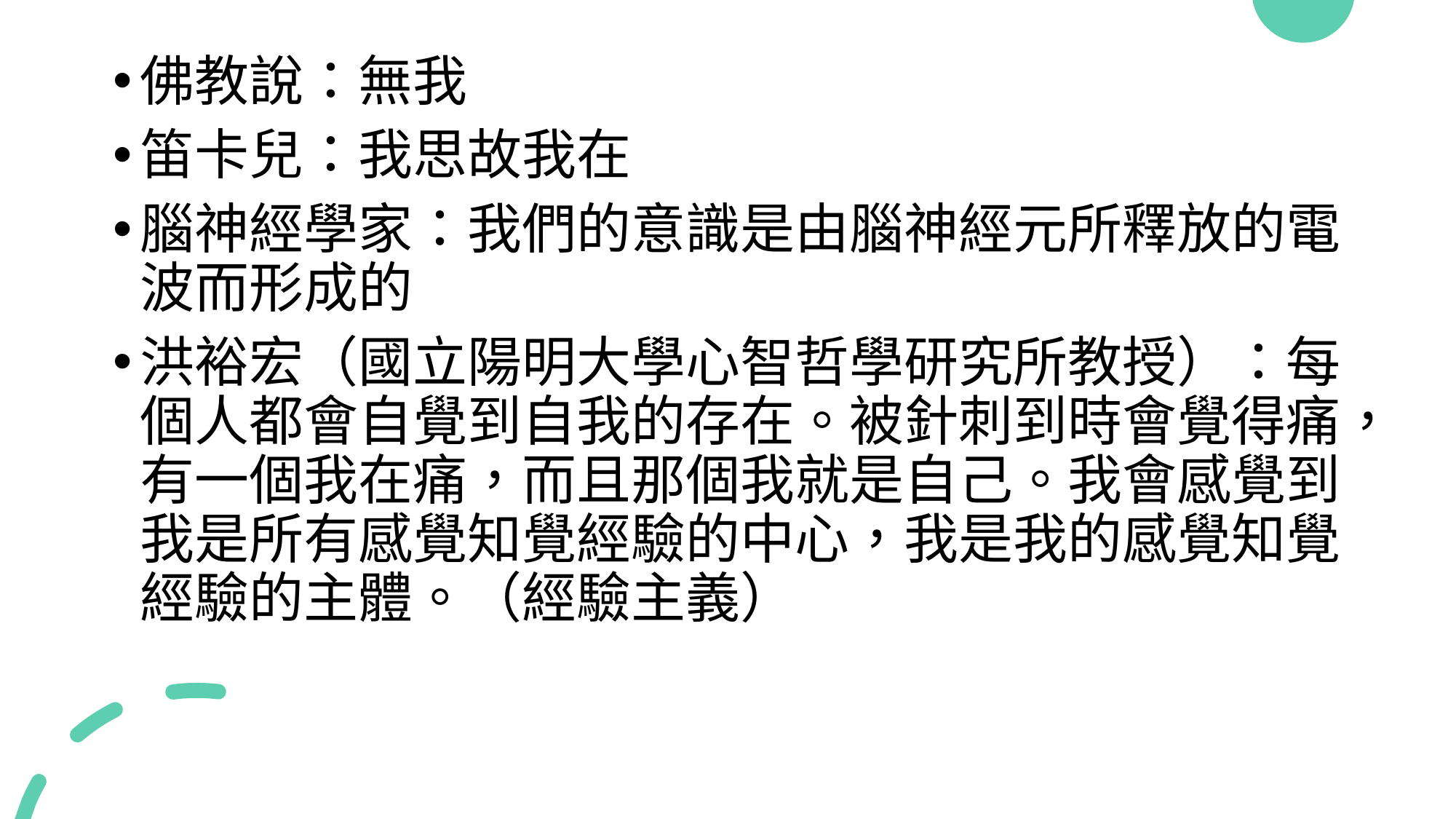

佛教說：無我
笛卡兒：我思故我在
腦神經學家：我們的意識是由腦神經元所釋放的電波而形成的
洪裕宏（國立陽明大學心智哲學研究所教授）：每個人都會自覺到自我的存在。被針刺到時會覺得痛，有一個我在痛，而且那個我就是自己。我會感覺到我是所有感覺知覺經驗的中心，我是我的感覺知覺經驗的主體。（經驗主義）